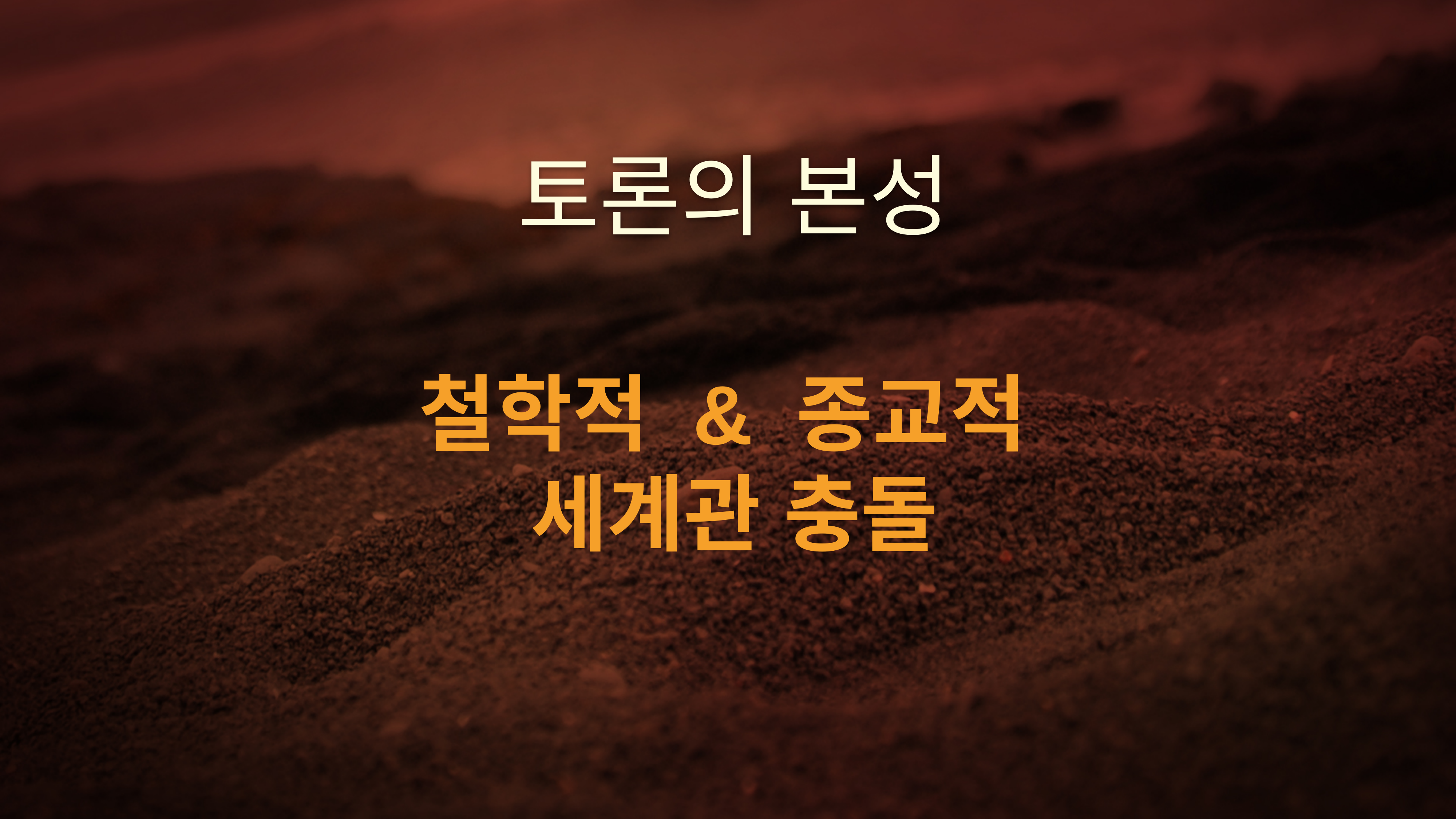

# 토론의 본성
철학적 & 종교적
세계관 충돌